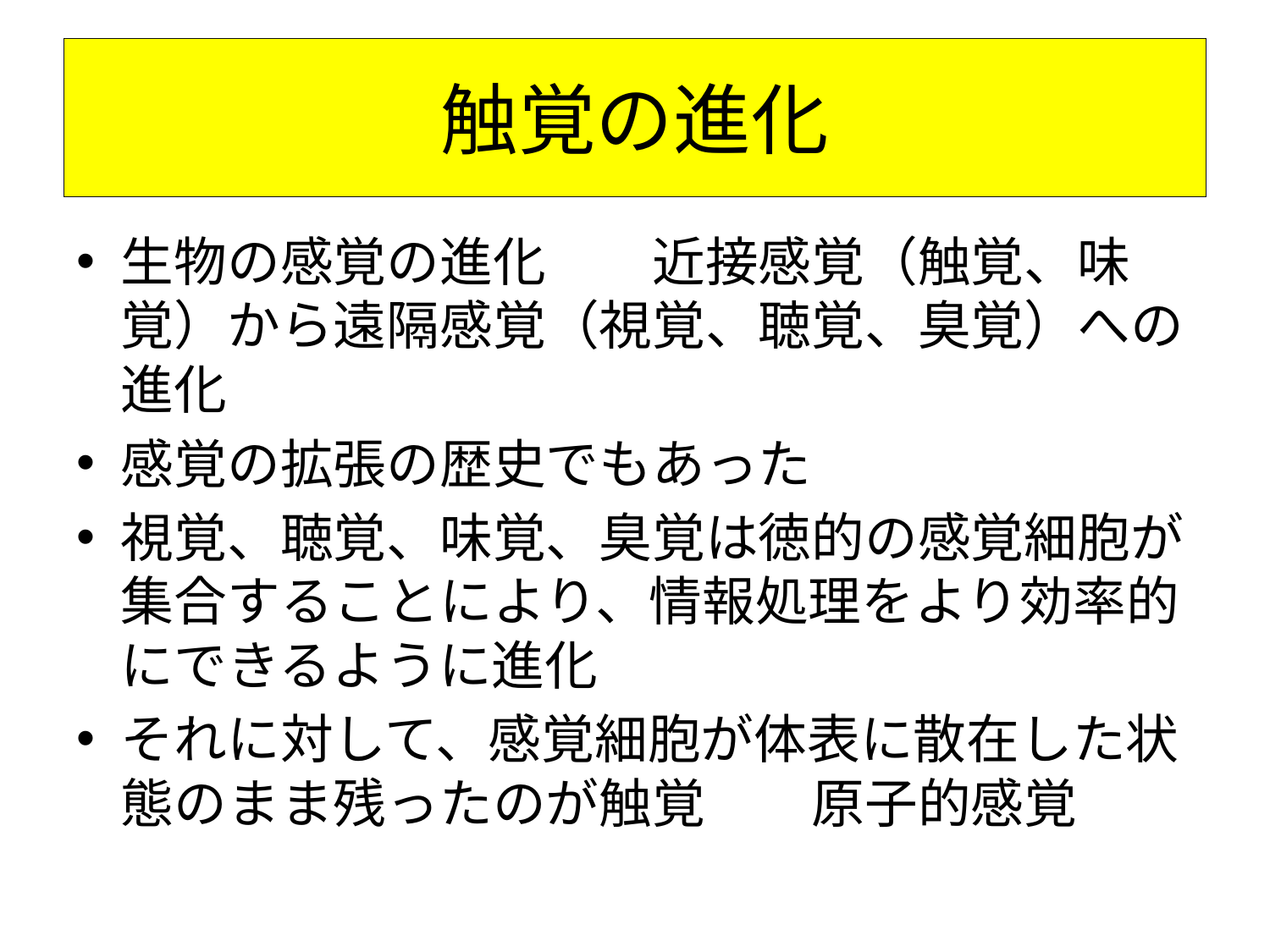

# 触覚の進化
生物の感覚の進化　　近接感覚（触覚、味覚）から遠隔感覚（視覚、聴覚、臭覚）への進化
感覚の拡張の歴史でもあった
視覚、聴覚、味覚、臭覚は徳的の感覚細胞が集合することにより、情報処理をより効率的にできるように進化
それに対して、感覚細胞が体表に散在した状態のまま残ったのが触覚　　原子的感覚